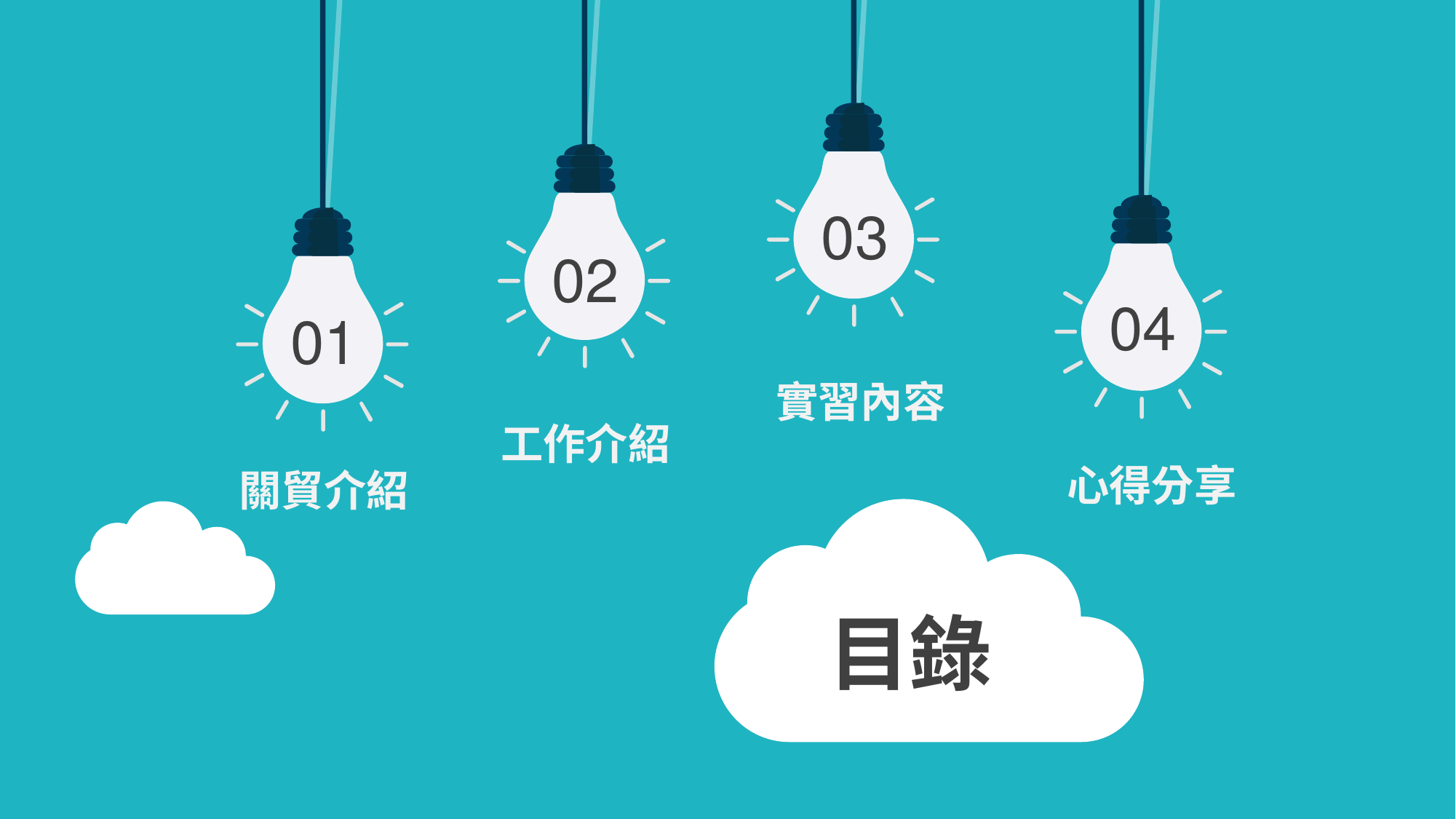

03

02

04

01
實習內容
工作介紹
心得分享
關貿介紹

目錄